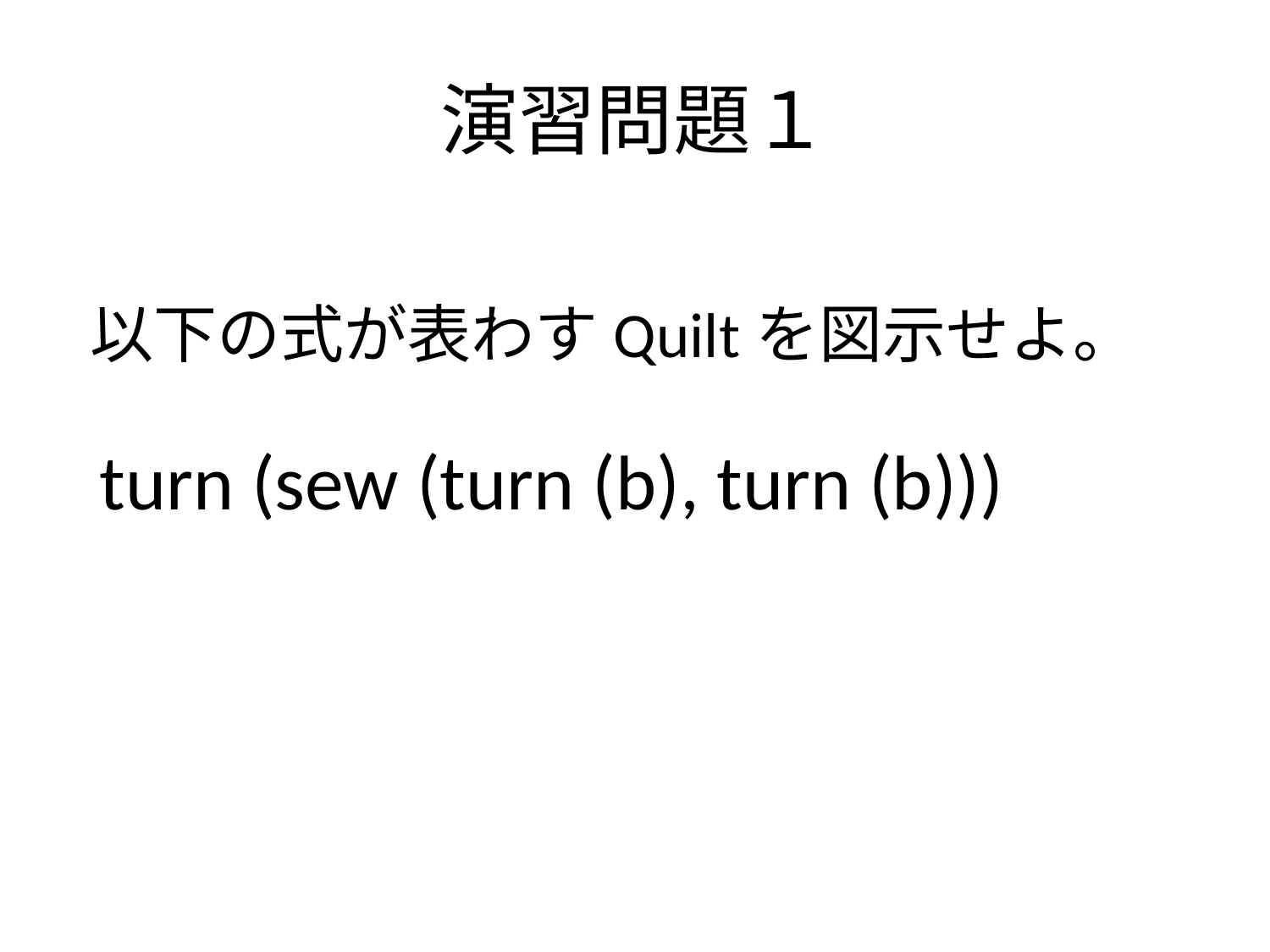

# 演習問題１
以下の式が表わすQuiltを図示せよ。
 turn (sew (turn (b), turn (b)))